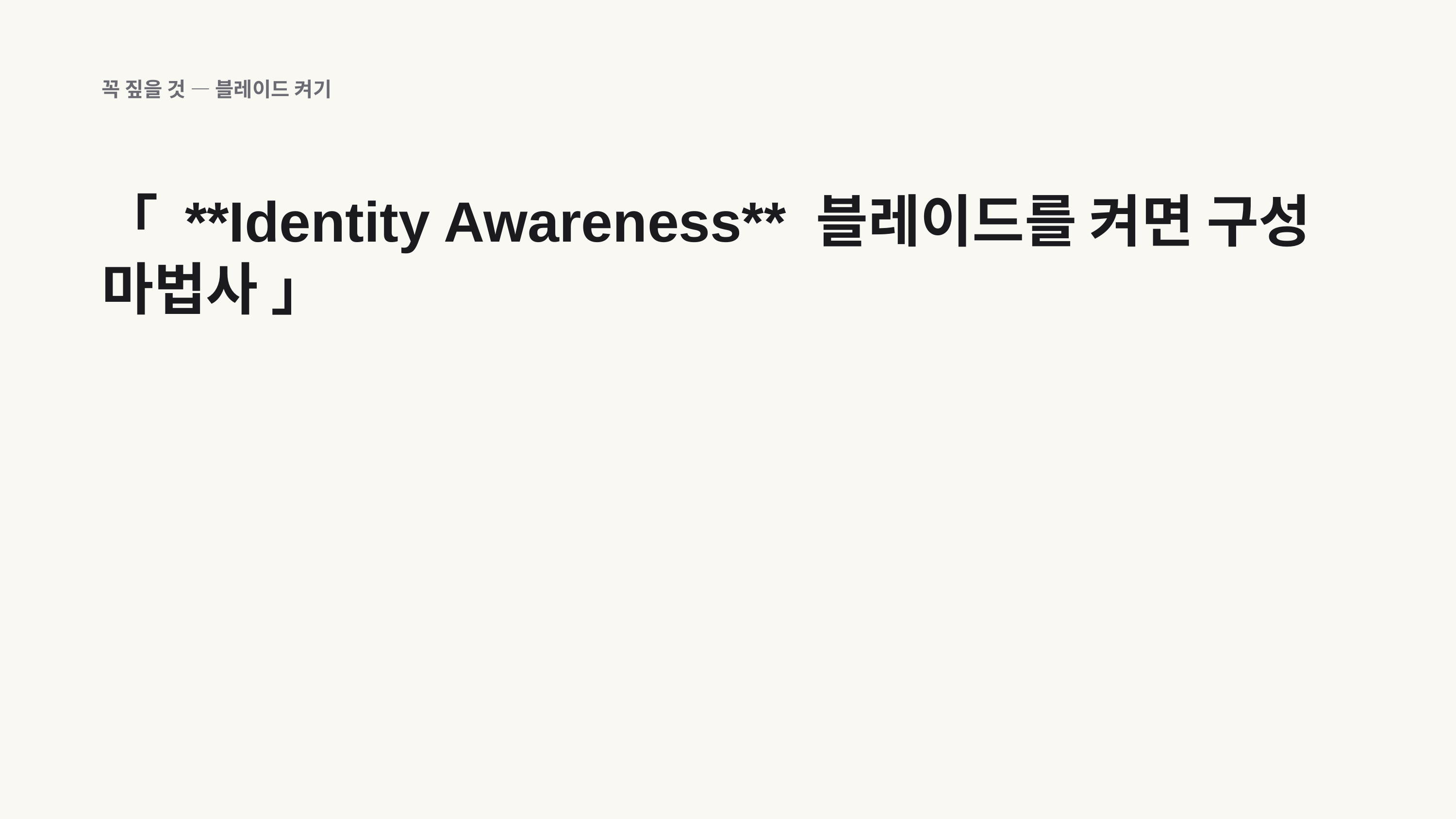

꼭 짚을 것 — 블레이드 켜기
「 **Identity Awareness** 블레이드를 켜면 구성 마법사 」